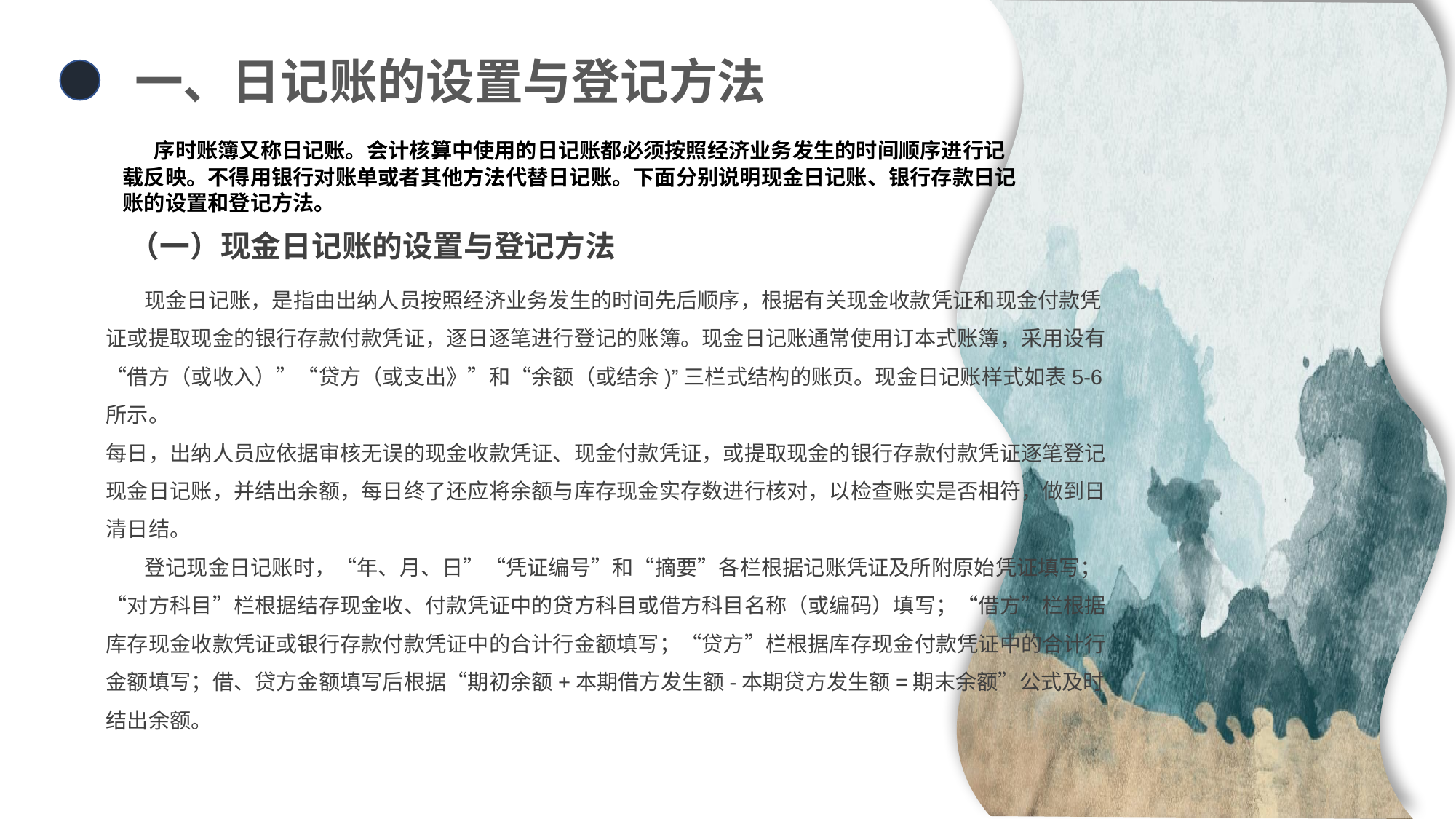

一、日记账的设置与登记方法

    序时账簿又称日记账。会计核算中使用的日记账都必须按照经济业务发生的时间顺序进行记载反映。不得用银行对账单或者其他方法代替日记账。下面分别说明现金日记账、银行存款日记账的设置和登记方法。

（一）现金日记账的设置与登记方法
       现金日记账，是指由出纳人员按照经济业务发生的时间先后顺序，根据有关现金收款凭证和现金付款凭证或提取现金的银行存款付款凭证，逐日逐笔进行登记的账簿。现金日记账通常使用订本式账簿，采用设有“借方（或收入）”“贷方（或支出》”和“余额（或结余)”三栏式结构的账页。现金日记账样式如表5-6所示。
每日，出纳人员应依据审核无误的现金收款凭证、现金付款凭证，或提取现金的银行存款付款凭证逐笔登记现金日记账，并结出余额，每日终了还应将余额与库存现金实存数进行核对，以检查账实是否相符，做到日清日结。
       登记现金日记账时，“年、月、日”“凭证编号”和“摘要”各栏根据记账凭证及所附原始凭证填写；“对方科目”栏根据结存现金收、付款凭证中的贷方科目或借方科目名称（或编码）填写；“借方”栏根据库存现金收款凭证或银行存款付款凭证中的合计行金额填写；“贷方”栏根据库存现金付款凭证中的合计行金额填写；借、贷方金额填写后根据“期初余额+本期借方发生额-本期贷方发生额=期末余额”公式及时结出余额。